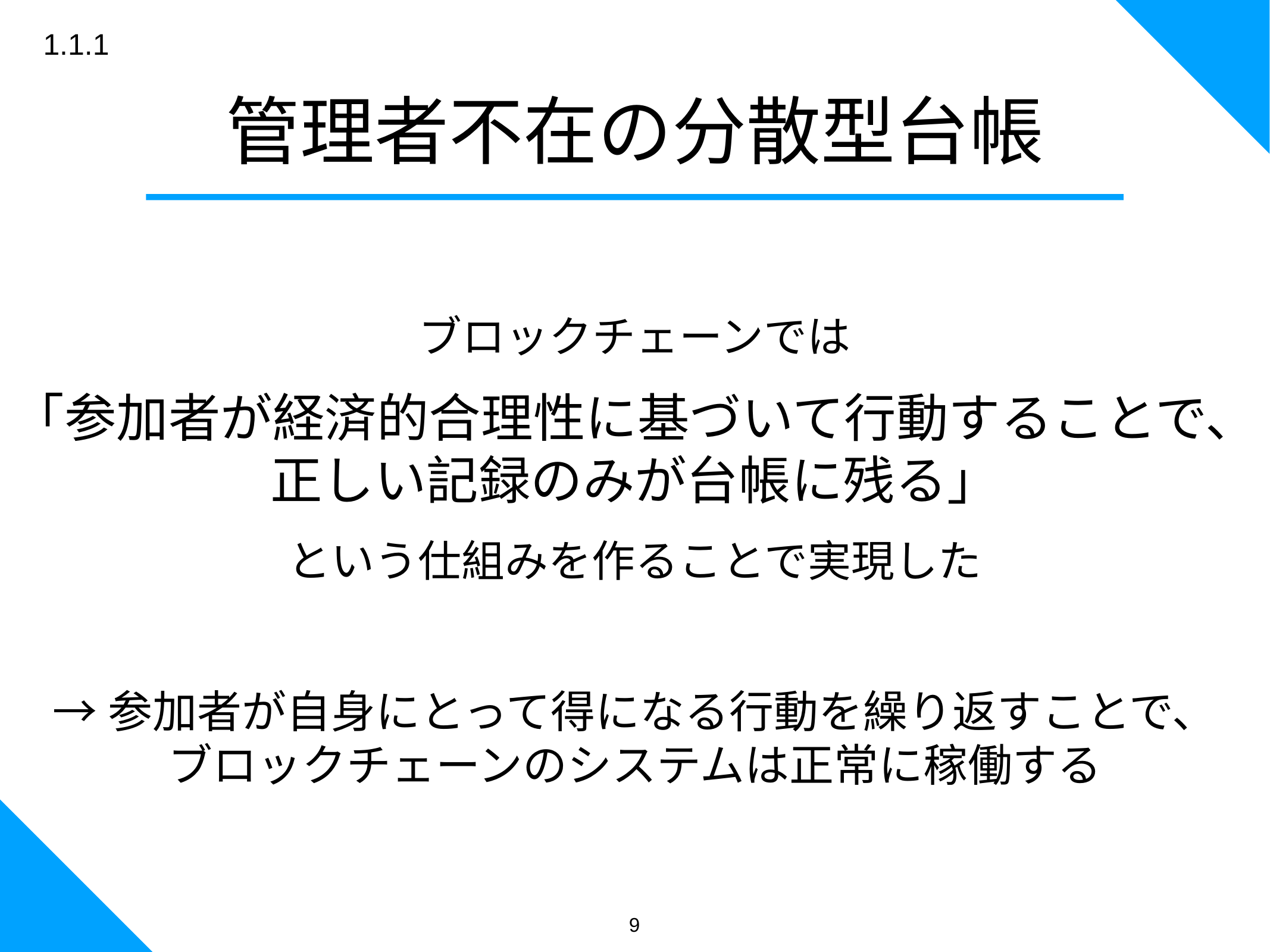

1.1.1
管理者不在の分散型台帳
ブロックチェーンでは

「参加者が経済的合理性に基づいて行動することで、
正しい記録のみが台帳に残る」

という仕組みを作ることで実現した
→参加者が自身にとって得になる行動を繰り返すことで、
ブロックチェーンのシステムは正常に稼働する
9